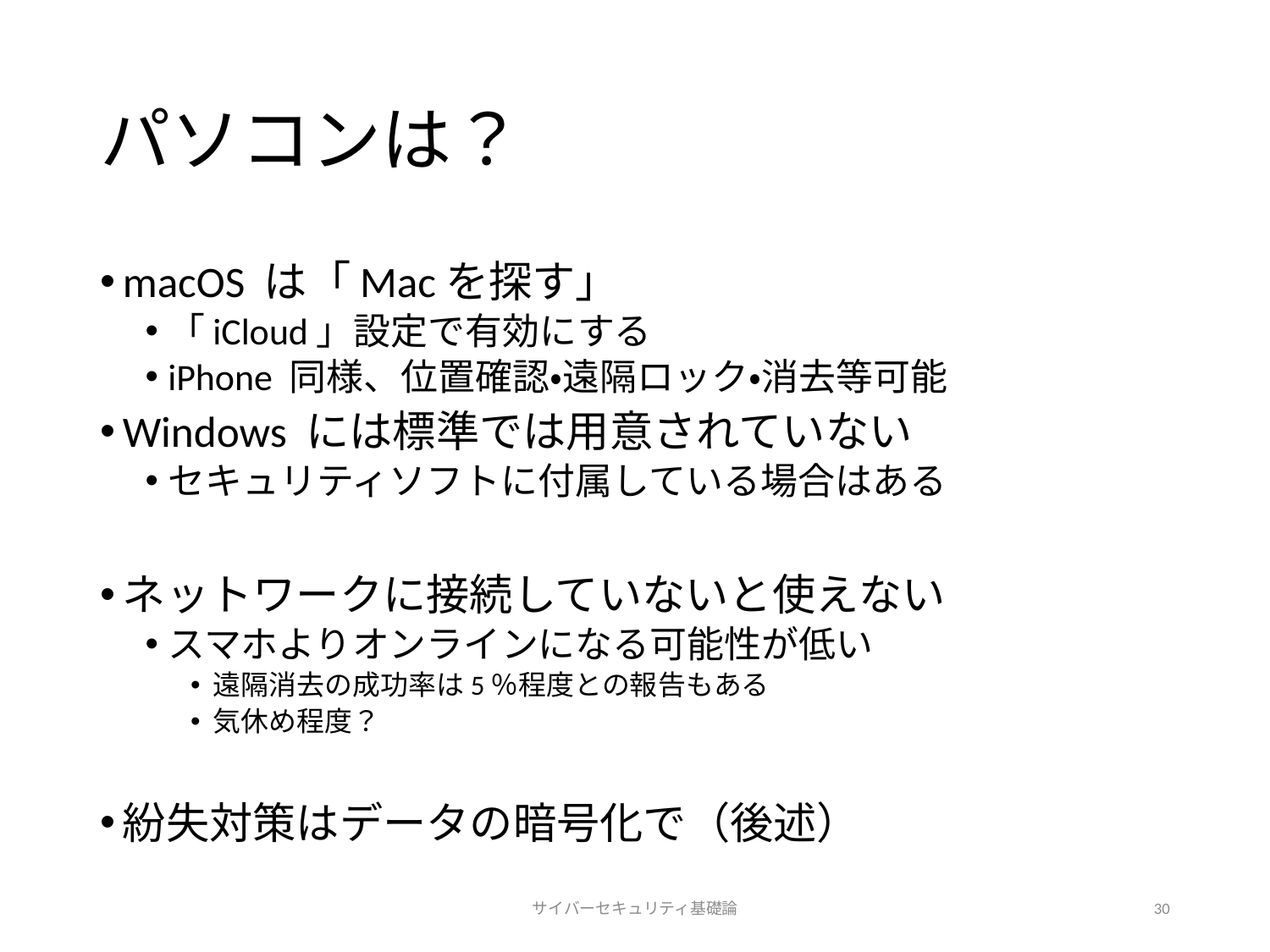

# パソコンは？
macOS は「Macを探す」
「iCloud」設定で有効にする
iPhone 同様、位置確認・遠隔ロック・消去等可能
Windows には標準では用意されていない
セキュリティソフトに付属している場合はある

ネットワークに接続していないと使えない
スマホよりオンラインになる可能性が低い
遠隔消去の成功率は5％程度との報告もある
気休め程度？

紛失対策はデータの暗号化で（後述）
サイバーセキュリティ基礎論
30